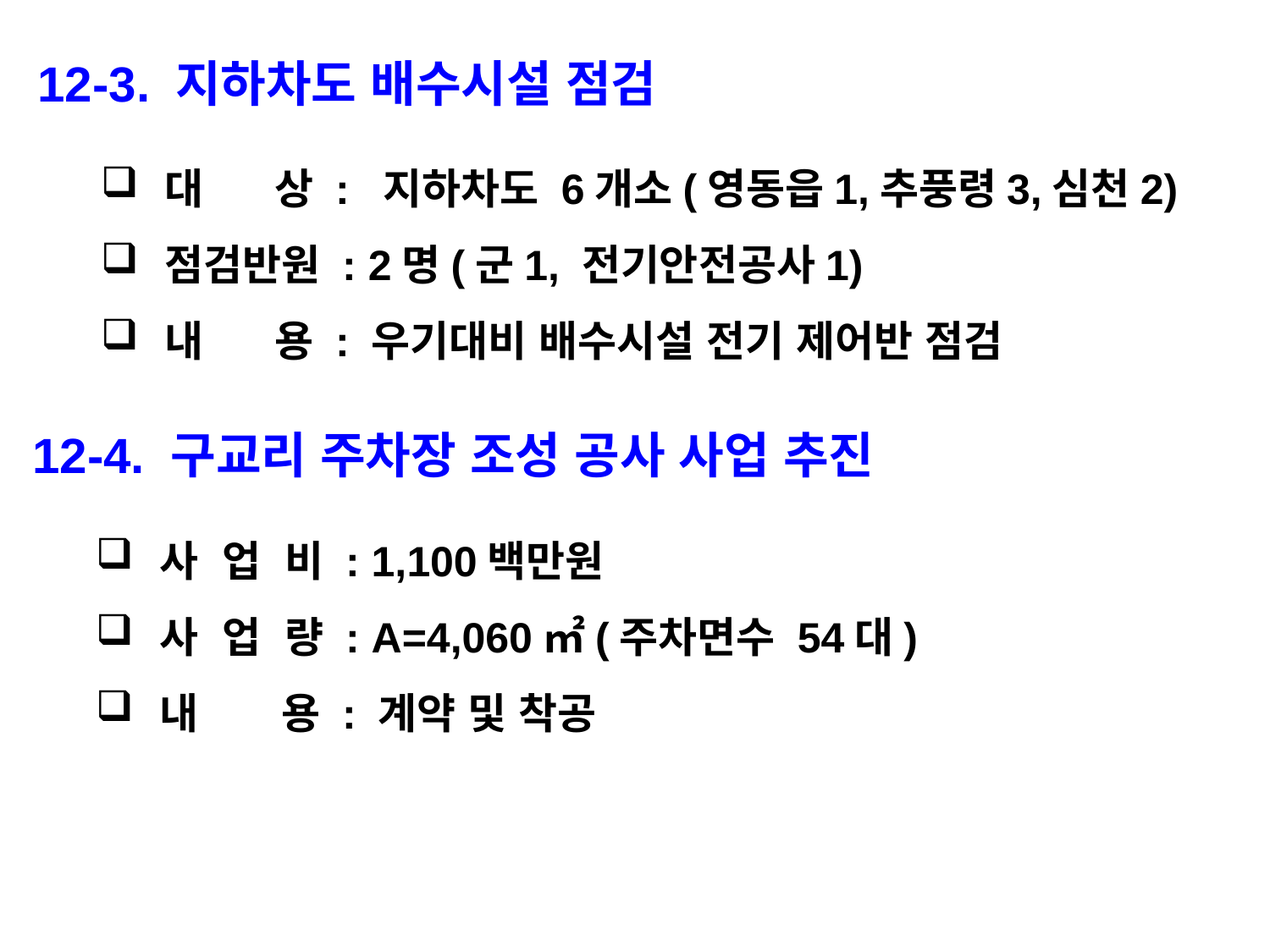

12-3. 지하차도 배수시설 점검

대      상 :  지하차도 6개소(영동읍1,추풍령3,심천2)
점검반원 : 2명(군1, 전기안전공사1)
내      용 : 우기대비 배수시설 전기 제어반 점검
12-4. 구교리 주차장 조성 공사 사업 추진

사  업  비 : 1,100백만원
사  업  량 : A=4,060㎡(주차면수 54대)
내       용 : 계약 및 착공